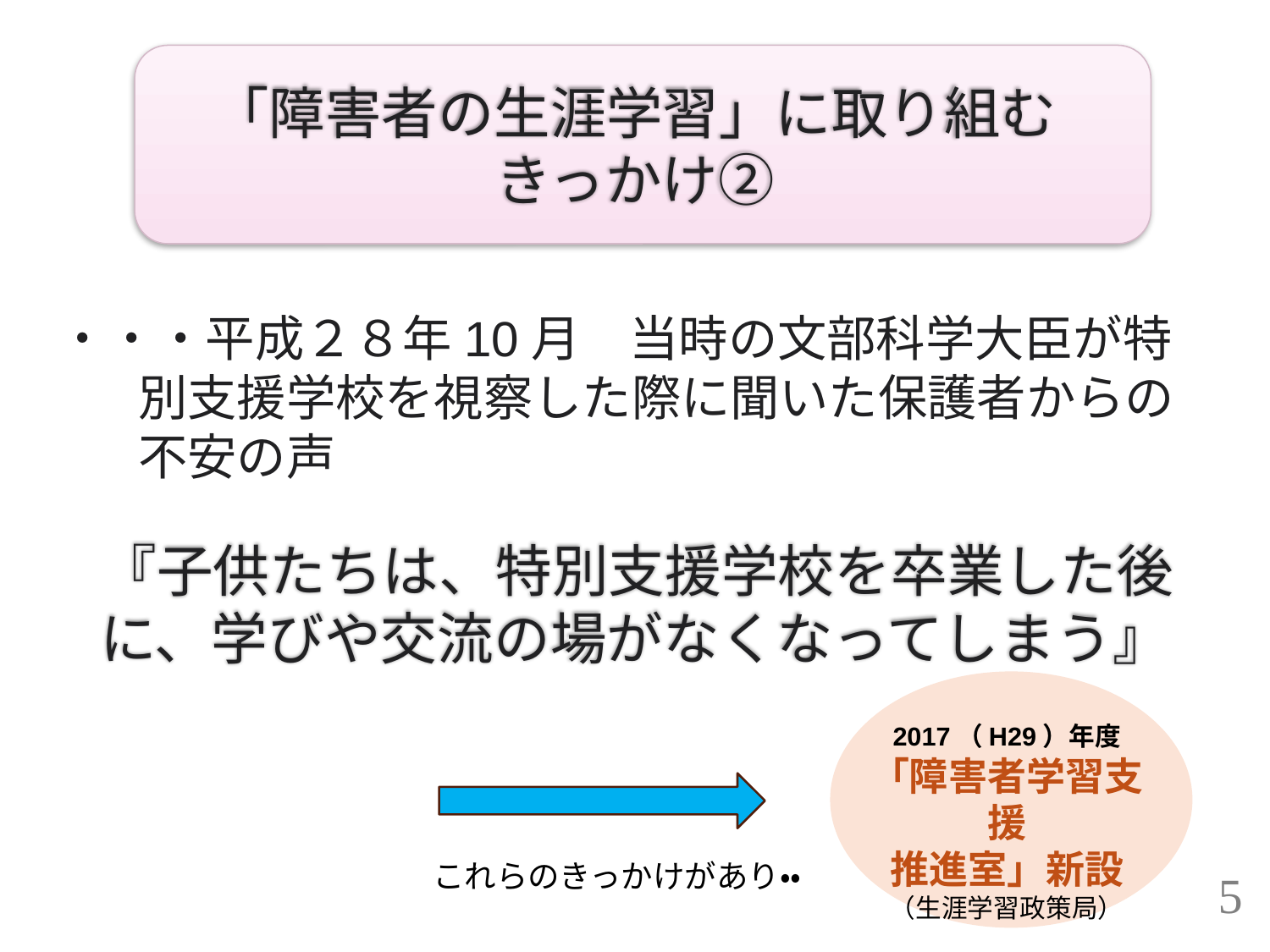

# 「障害者の生涯学習」に取り組む きっかけ②
・・・平成２８年10月　当時の文部科学大臣が特別支援学校を視察した際に聞いた保護者からの不安の声
『子供たちは、特別支援学校を卒業した後に、学びや交流の場がなくなってしまう』

2017（H29）年度
「障害者学習支援
推進室」新設
（生涯学習政策局）

これらのきっかけがあり・・
5